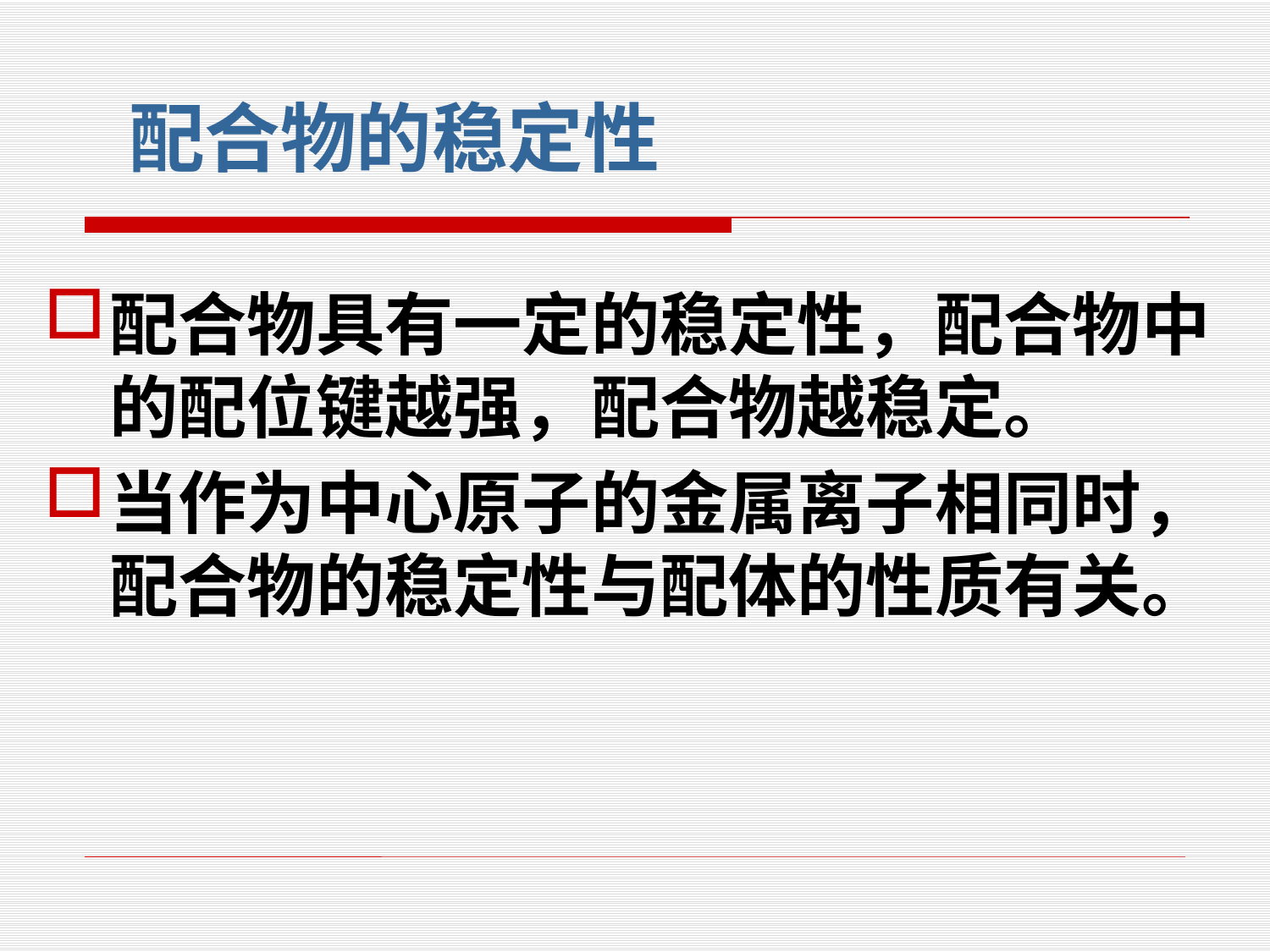

配合物的稳定性
配合物具有一定的稳定性，配合物中的配位键越强，配合物越稳定。
当作为中心原子的金属离子相同时，配合物的稳定性与配体的性质有关。